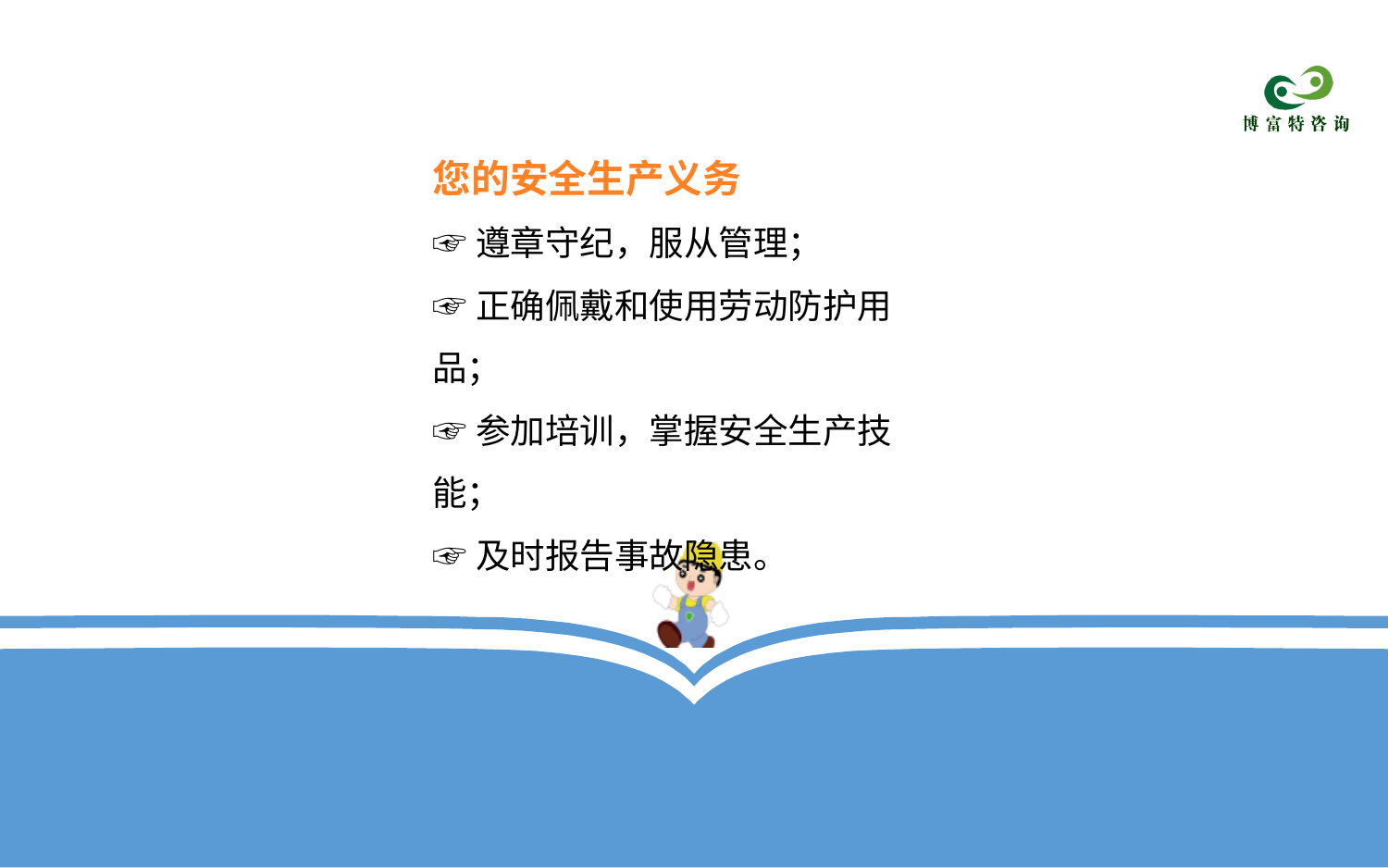

您的安全生产义务
☞遵章守纪，服从管理；
☞正确佩戴和使用劳动防护用品；
☞参加培训，掌握安全生产技能；
☞及时报告事故隐患。

10